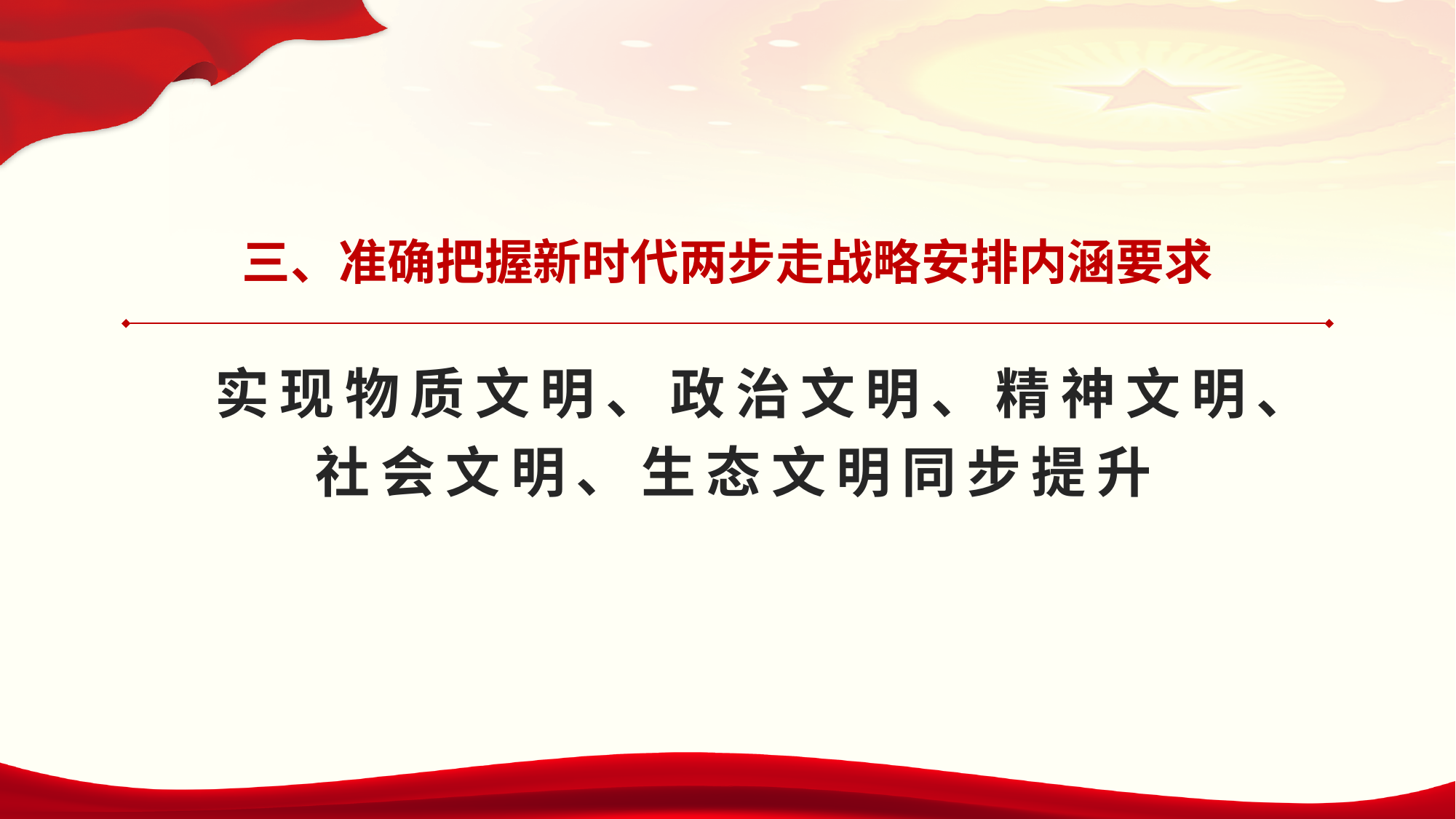

三、准确把握新时代两步走战略安排内涵要求
  实现物质文明、政治文明、精神文明、
社会文明、生态文明同步提升